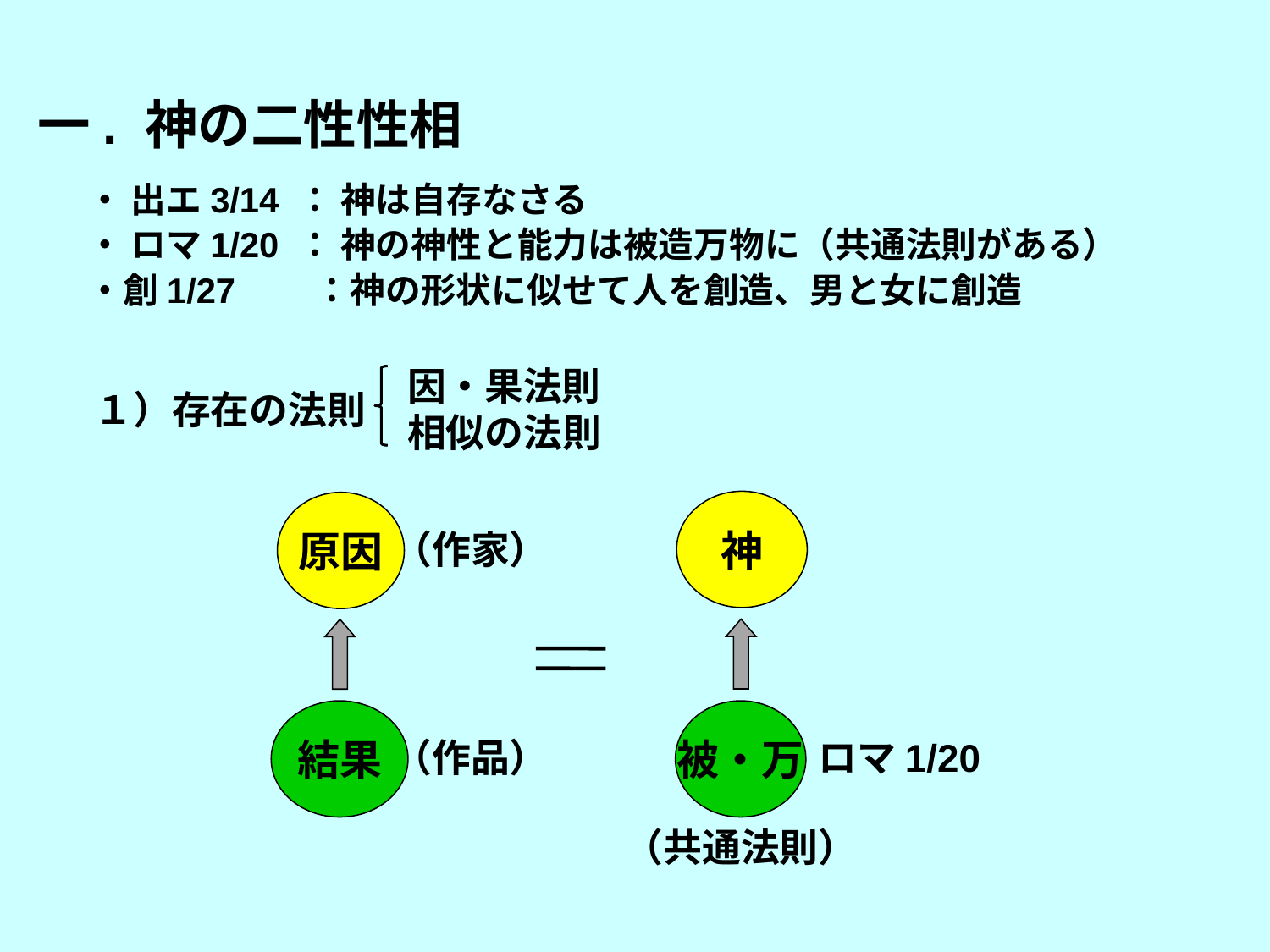

# 一. 神の二性性相
・ 出エ3/14 ： 神は自存なさる
・ ロマ1/20 ： 神の神性と能力は被造万物に（共通法則がある）
・創1/27　　：神の形状に似せて人を創造、男と女に創造

因・果法則
相似の法則

１）存在の法則
神
原因
（作家）

結果
被・万
（作品）
ロマ1/20
（共通法則）